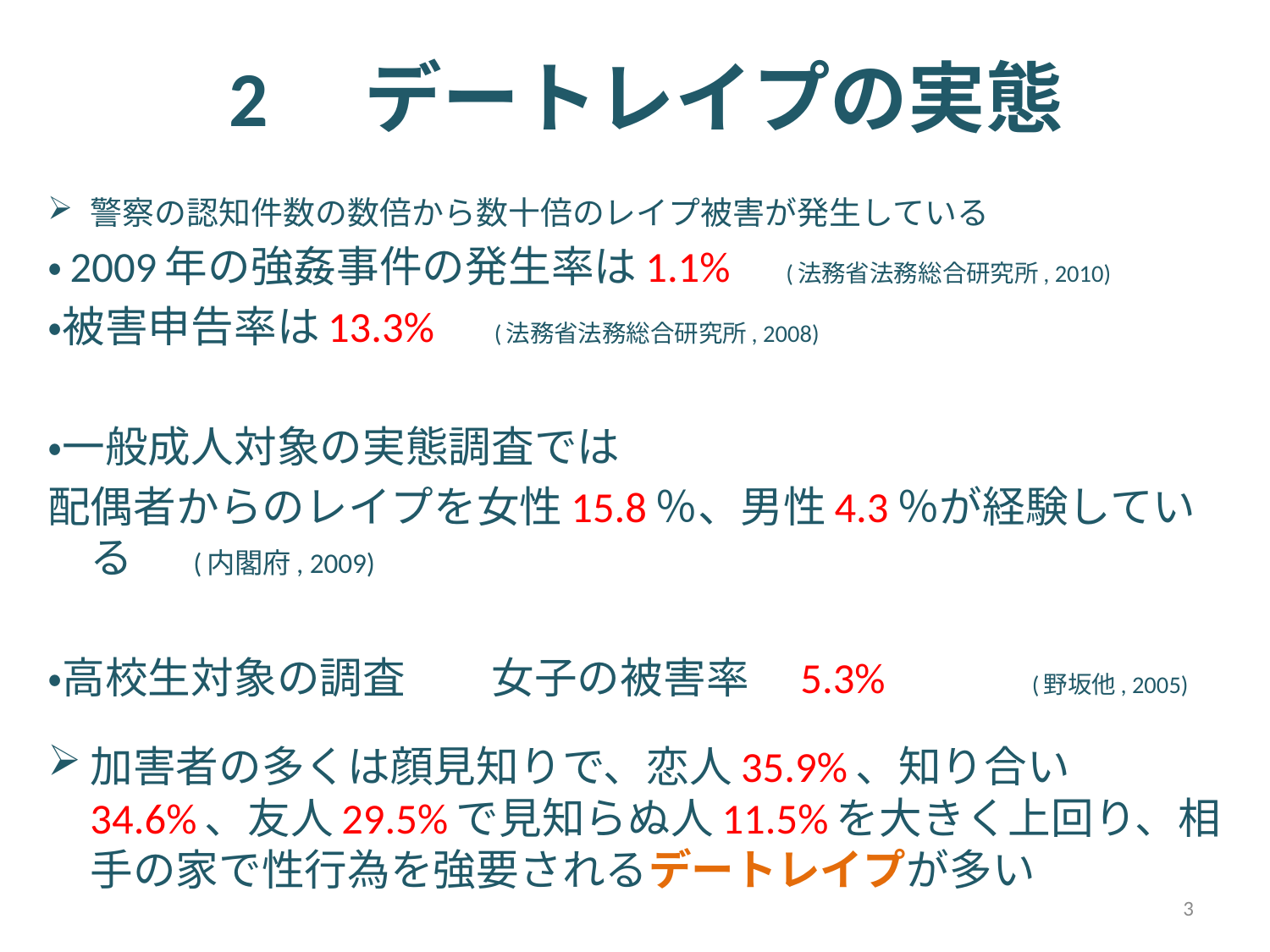

# 2　デートレイプの実態
警察の認知件数の数倍から数十倍のレイプ被害が発生している
・2009年の強姦事件の発生率は1.1% 　(法務省法務総合研究所, 2010)
・被害申告率は13.3% 　(法務省法務総合研究所, 2008)

・一般成人対象の実態調査では
配偶者からのレイプを女性15.8％、男性4.3％が経験している 　(内閣府, 2009)

・高校生対象の調査　　女子の被害率　5.3%　　　 (野坂他, 2005)
加害者の多くは顔見知りで、恋人35.9%、知り合い34.6%、友人29.5%で見知らぬ人11.5%を大きく上回り、相手の家で性行為を強要されるデートレイプが多い

3